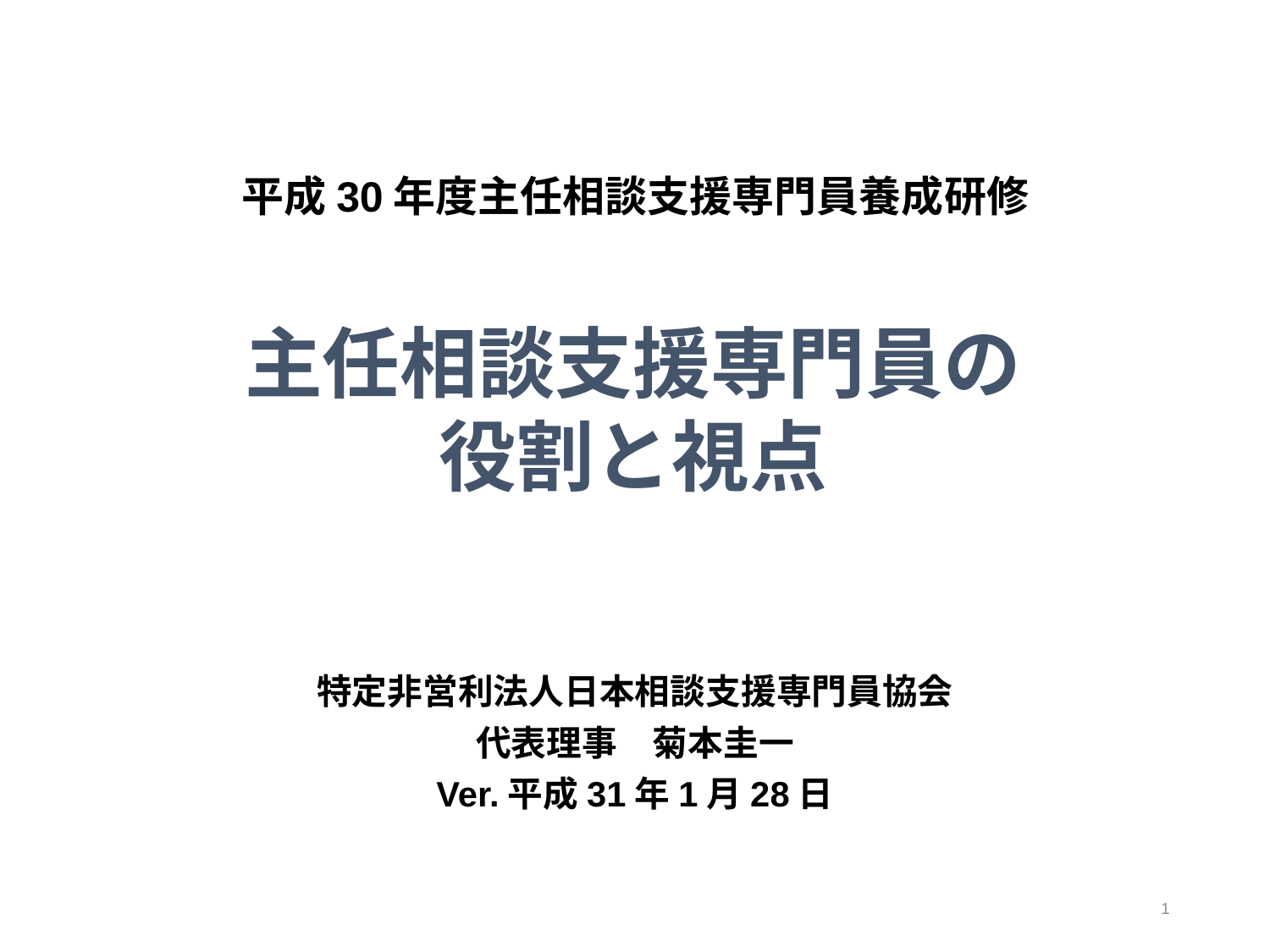

# 平成30年度主任相談支援専門員養成研修
主任相談支援専門員の
役割と視点
特定非営利法人日本相談支援専門員協会
代表理事　菊本圭一
Ver.平成31年1月28日

1